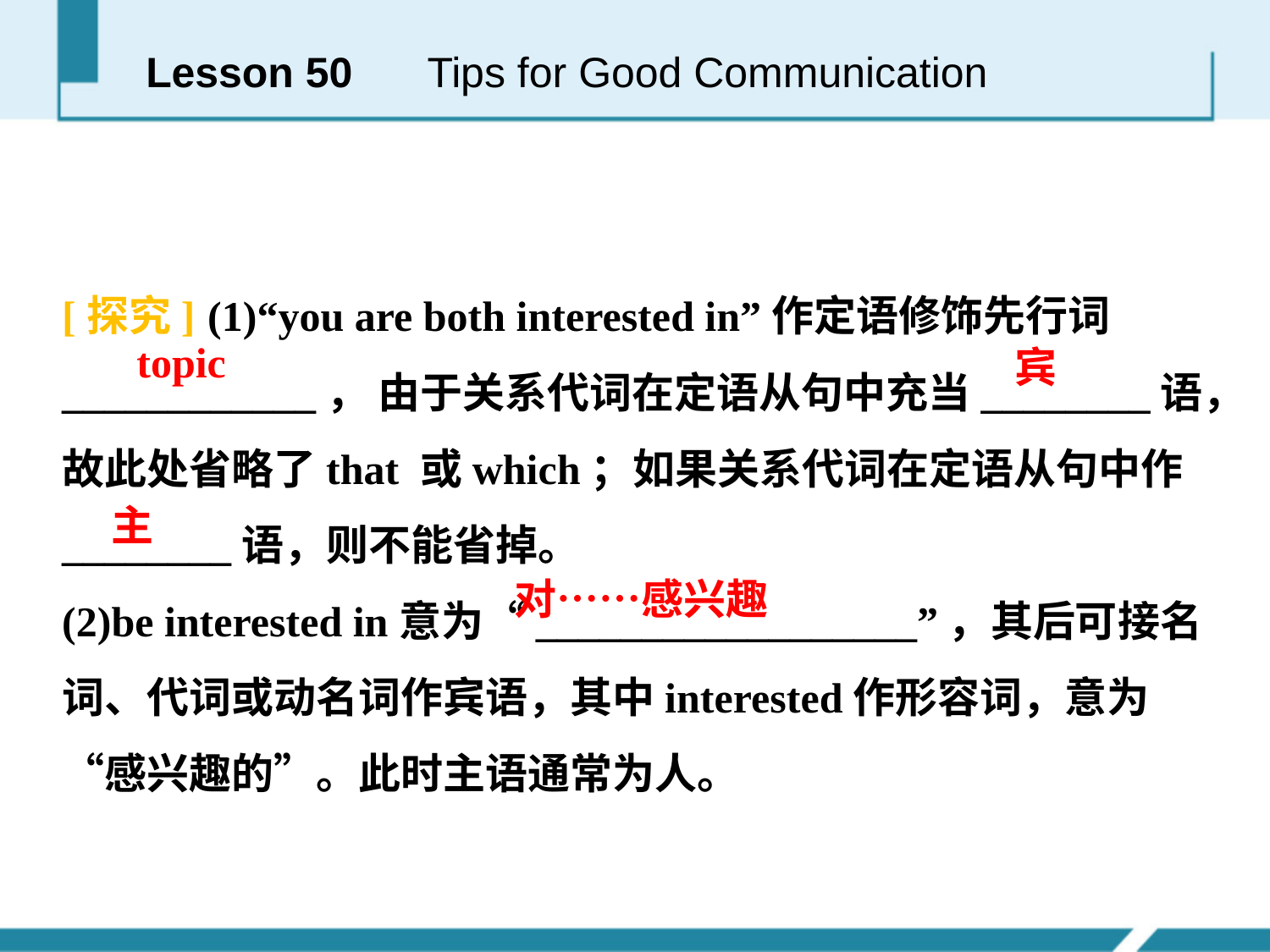

Lesson 50 　Tips for Good Communication
[探究] (1)“you are both interested in”作定语修饰先行词____________， 由于关系代词在定语从句中充当________语，故此处省略了that 或which；如果关系代词在定语从句中作________语，则不能省掉。
(2)be interested in意为“__________________”，其后可接名词、代词或动名词作宾语，其中interested作形容词，意为“感兴趣的”。此时主语通常为人。
topic
宾
主
对……感兴趣